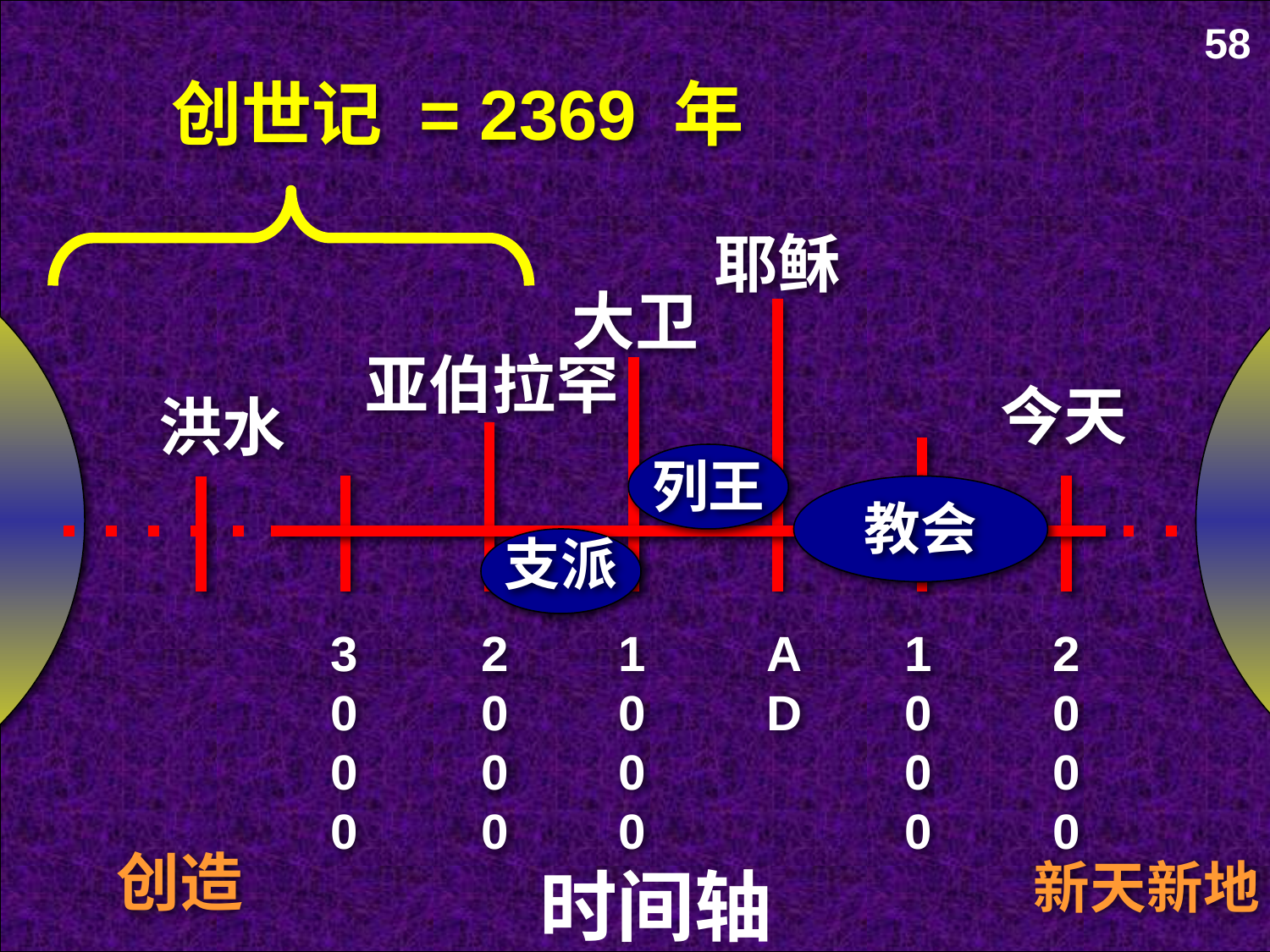

58
创世记 = 2369 年
耶稣

大卫
亚伯拉罕
今天
洪水
列王

教会
支派

3000
2000
1000
AD
1000
2000
创造
新天新地
时间轴